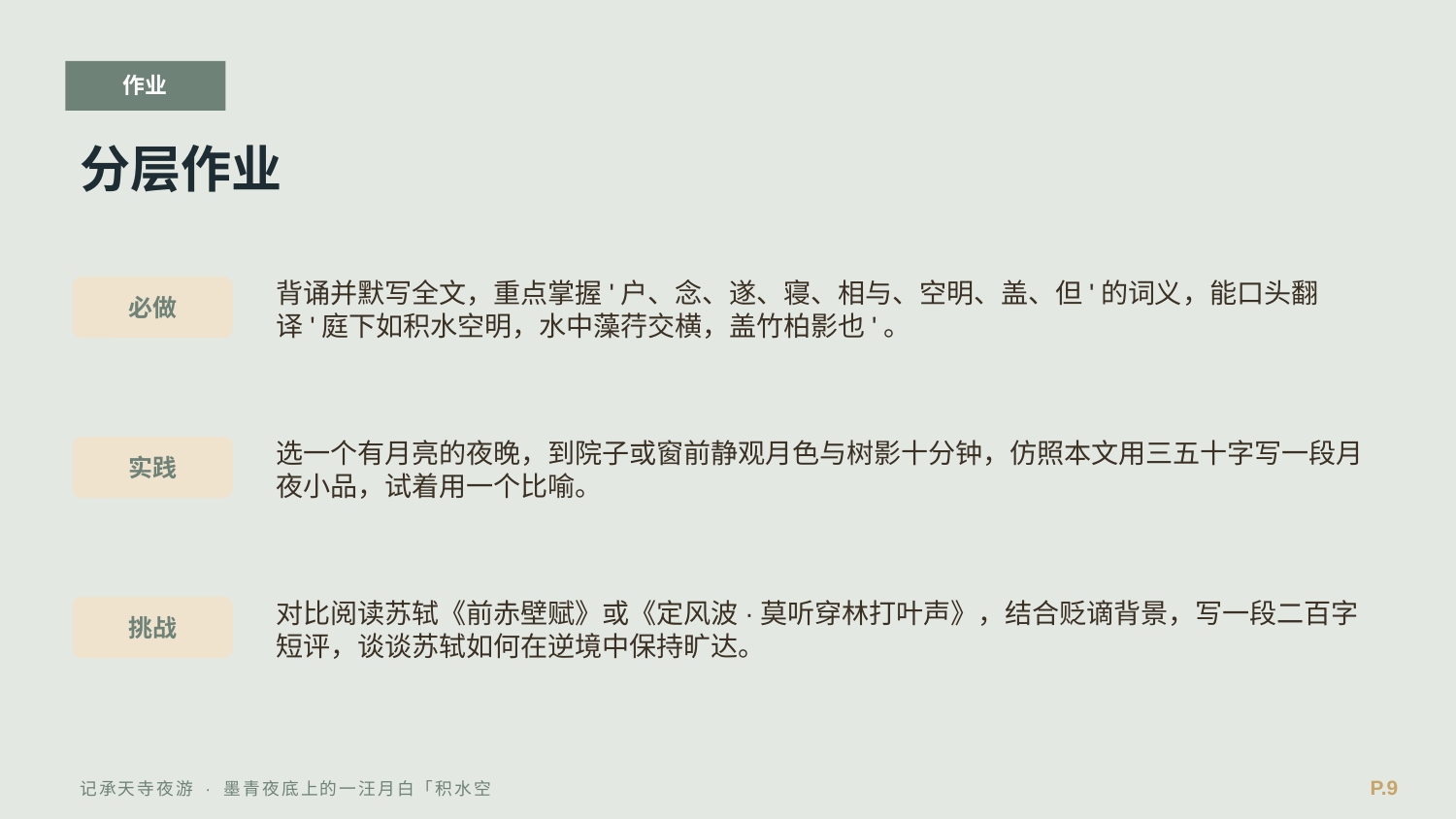

作业

分层作业
背诵并默写全文，重点掌握'户、念、遂、寝、相与、空明、盖、但'的词义，能口头翻译'庭下如积水空明，水中藻荇交横，盖竹柏影也'。
必做

选一个有月亮的夜晚，到院子或窗前静观月色与树影十分钟，仿照本文用三五十字写一段月夜小品，试着用一个比喻。
实践

对比阅读苏轼《前赤壁赋》或《定风波·莫听穿林打叶声》，结合贬谪背景，写一段二百字短评，谈谈苏轼如何在逆境中保持旷达。
挑战

P.9
记承天寺夜游 · 墨青夜底上的一汪月白「积水空